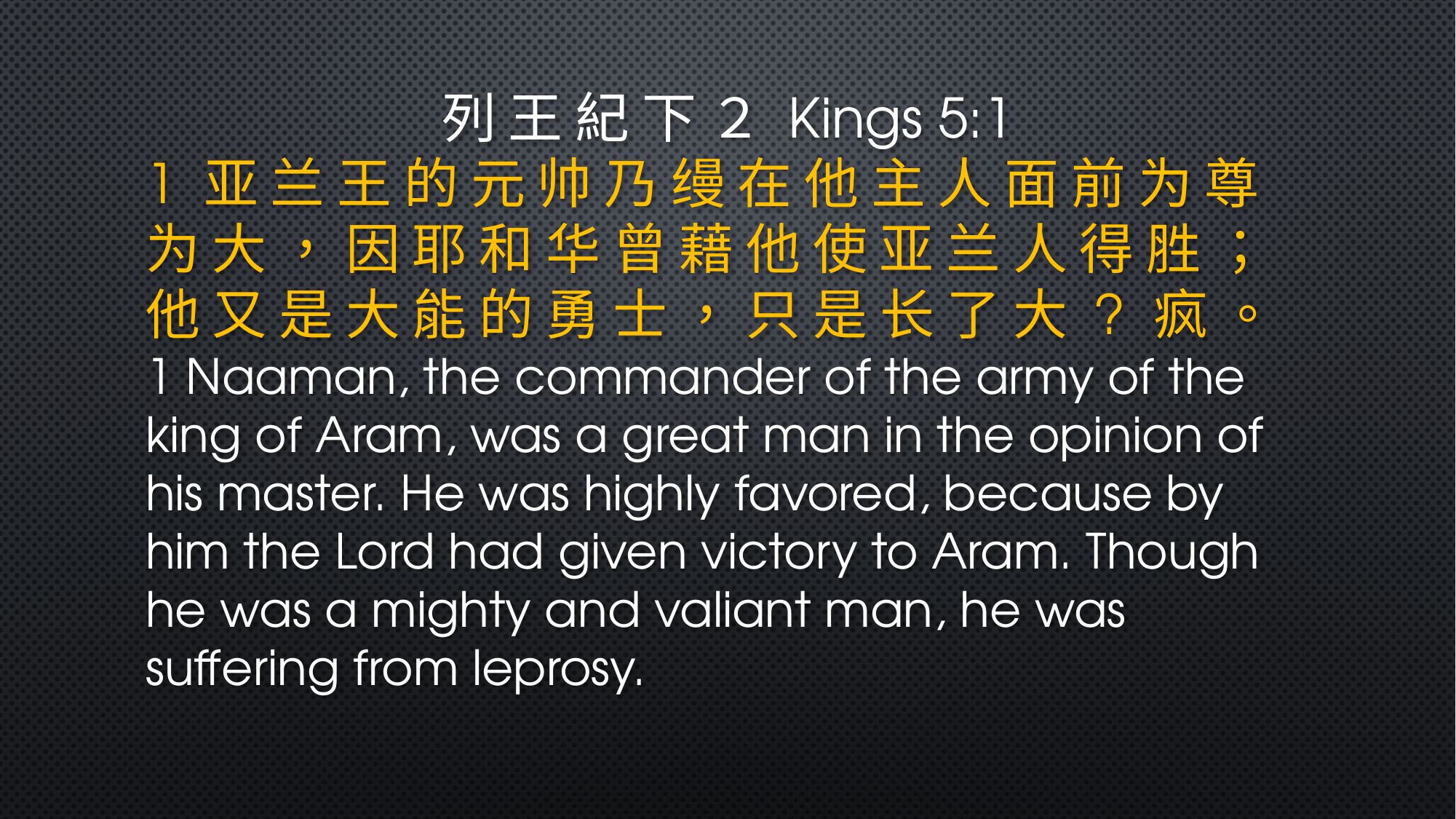

列 王 紀 下 ２ Kings 5:1
1 亚 兰 王 的 元 帅 乃 缦 在 他 主 人 面 前 为 尊 为 大 ， 因 耶 和 华 曾 藉 他 使 亚 兰 人 得 胜 ； 他 又 是 大 能 的 勇 士 ， 只 是 长 了 大 ? 疯 。 1 Naaman, the commander of the army of the king of Aram, was a great man in the opinion of his master. He was highly favored, because by him the Lord had given victory to Aram. Though he was a mighty and valiant man, he was suffering from leprosy.